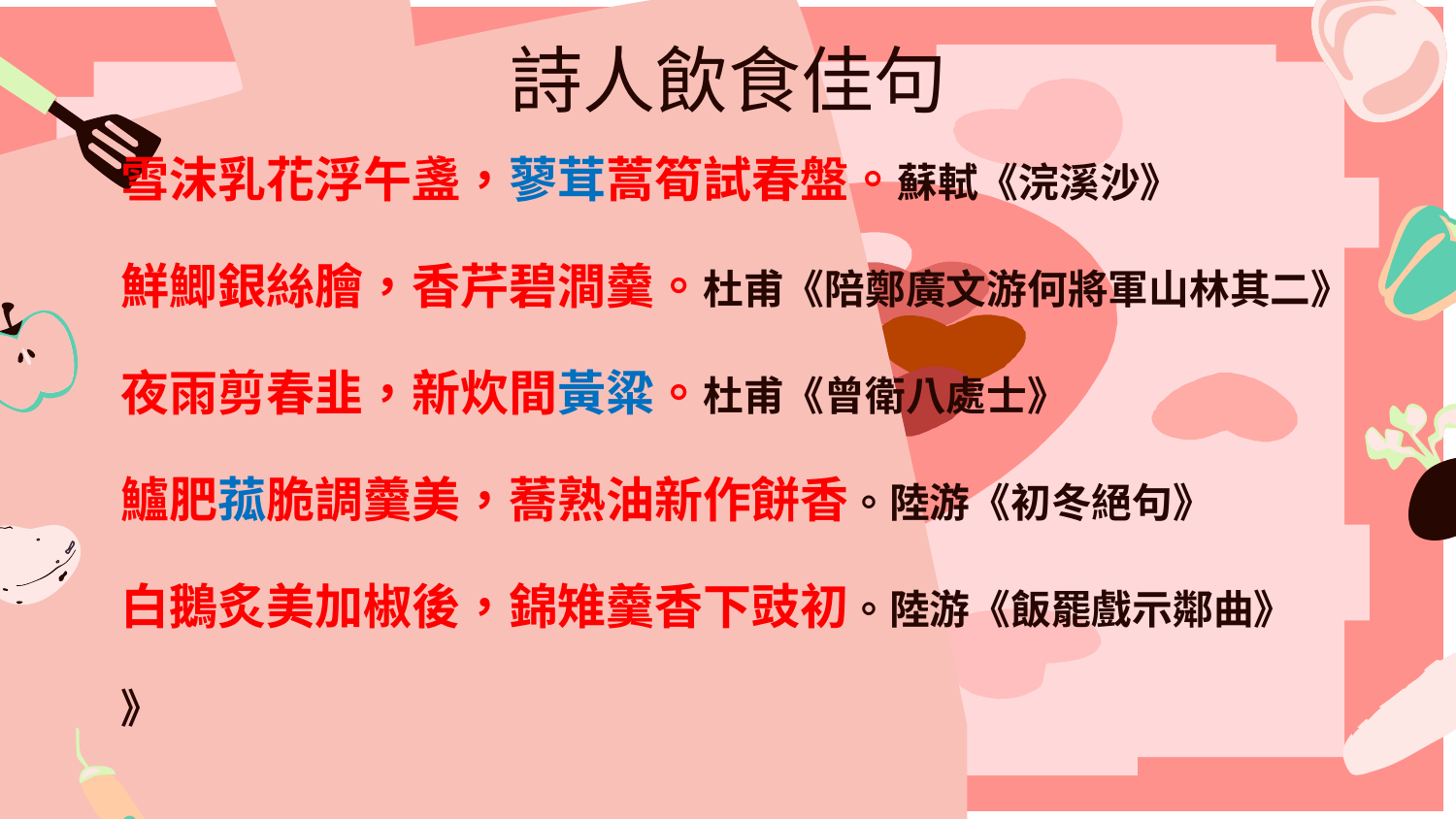

# 詩人飲食佳句
雪沫乳花浮午盞，蓼茸蒿筍試春盤。蘇軾《浣溪沙》

鮮鯽銀絲膾，香芹碧澗羹。杜甫《陪鄭廣文游何將軍山林其二》

夜雨剪春韭，新炊間黃粱。杜甫《曾衛八處士》

鱸肥菰脆調羹美，蕎熟油新作餅香。陸游《初冬絕句》

白鵝炙美加椒後，錦雉羹香下豉初。陸游《飯罷戲示鄰曲》

》